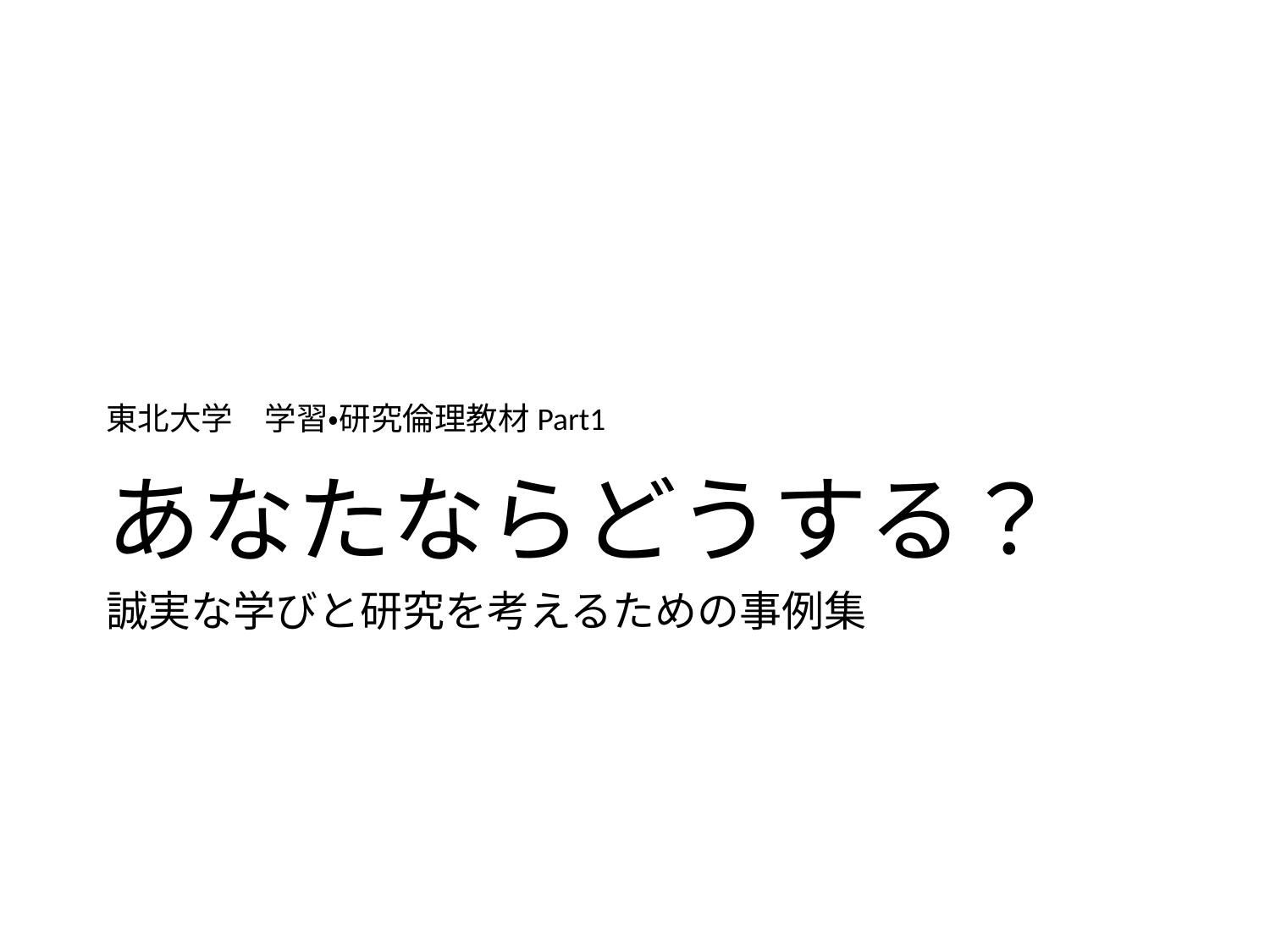

# 東北大学　学習・研究倫理教材Part1 あなたならどうする？ 誠実な学びと研究を考えるための事例集